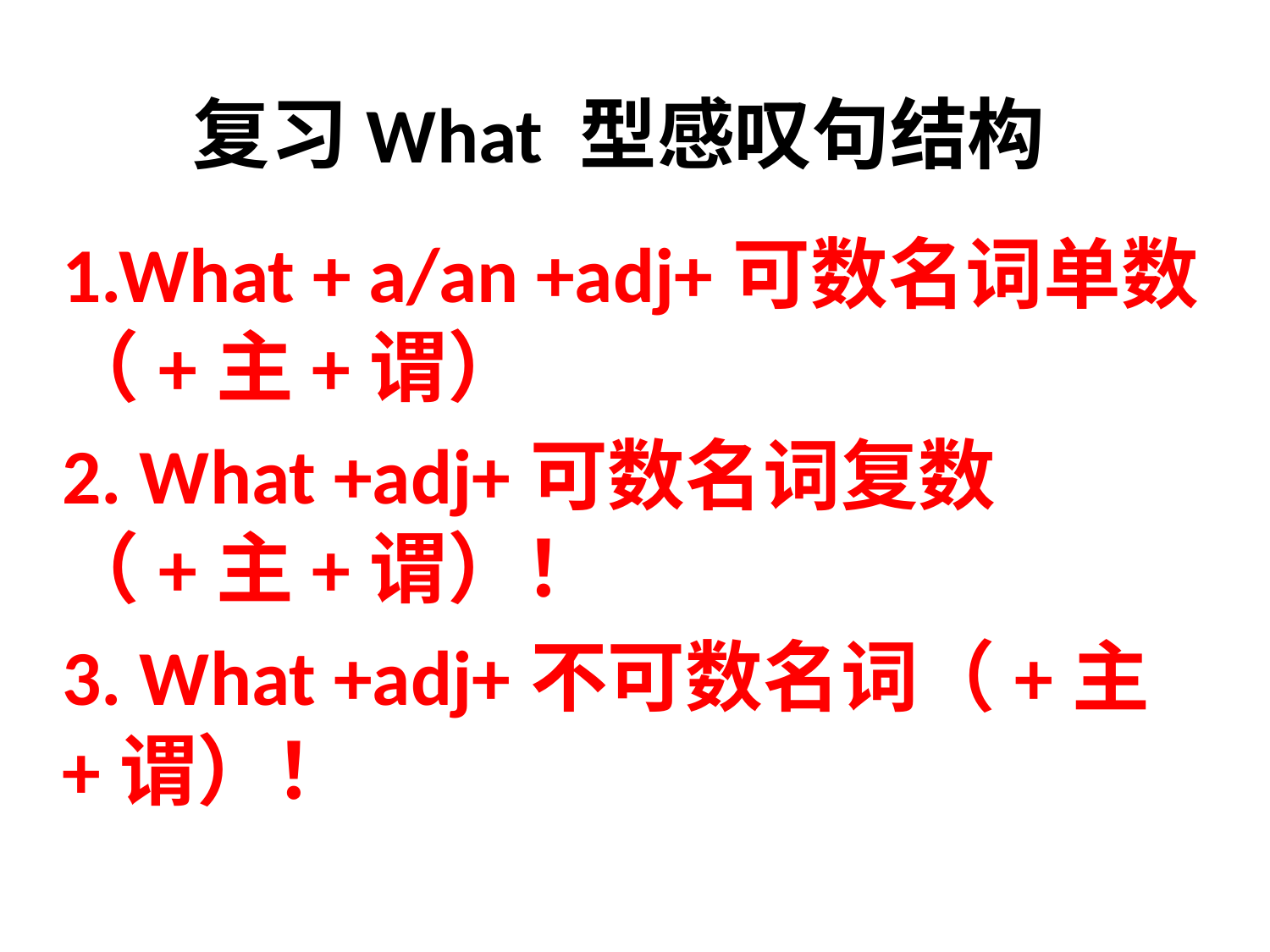

# 复习What 型感叹句结构
1.What + a/an +adj+可数名词单数（+主+谓）
2. What +adj+可数名词复数（+主+谓）！
3. What +adj+不可数名词（+主+谓）！